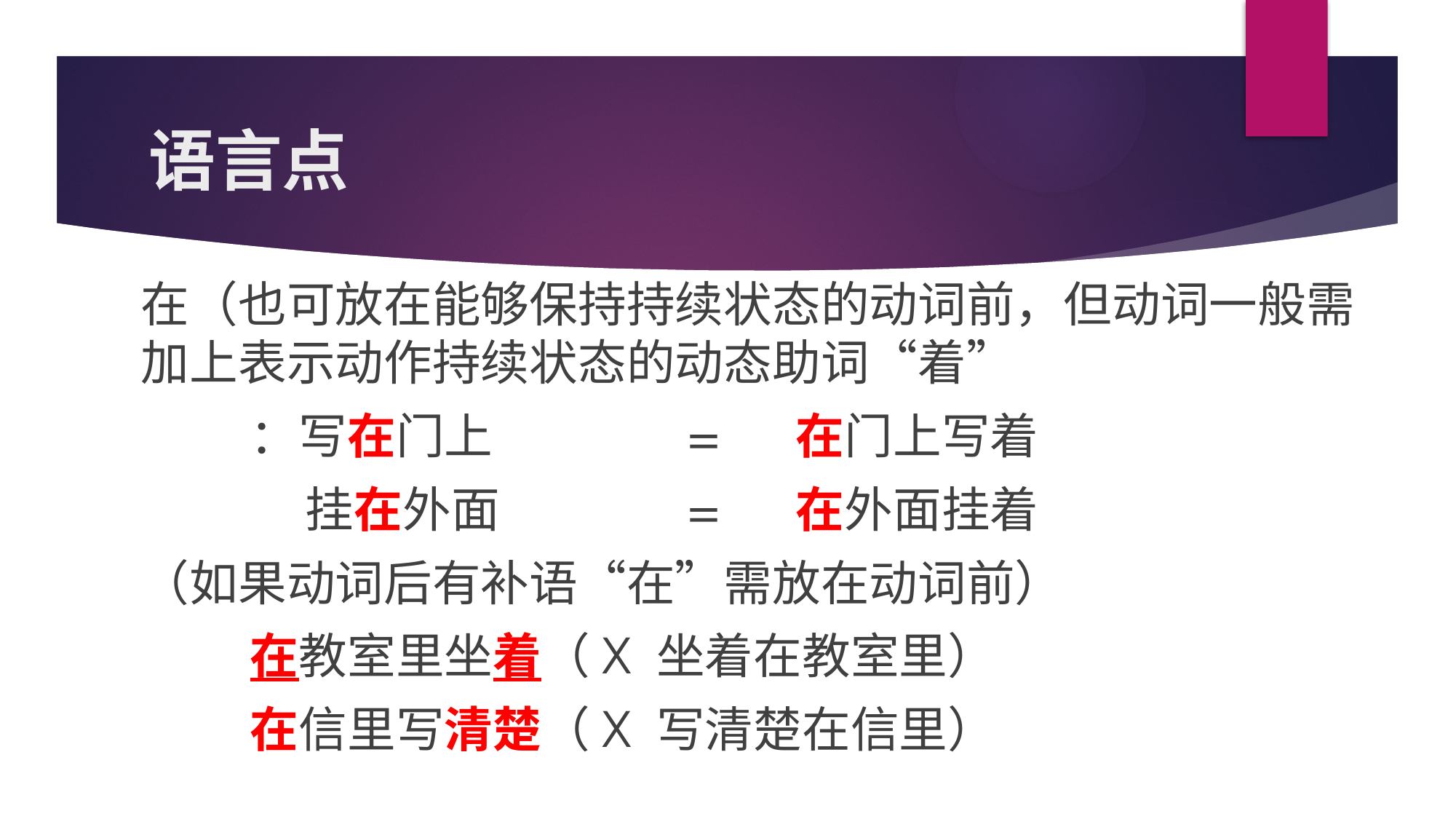

# 语言点
在（也可放在能够保持持续状态的动词前，但动词一般需加上表示动作持续状态的动态助词“着”
	：写在门上		=	在门上写着
	    挂在外面		=	在外面挂着
（如果动词后有补语“在”需放在动词前）
	在教室里坐着（X 坐着在教室里）
	在信里写清楚（X 写清楚在信里）